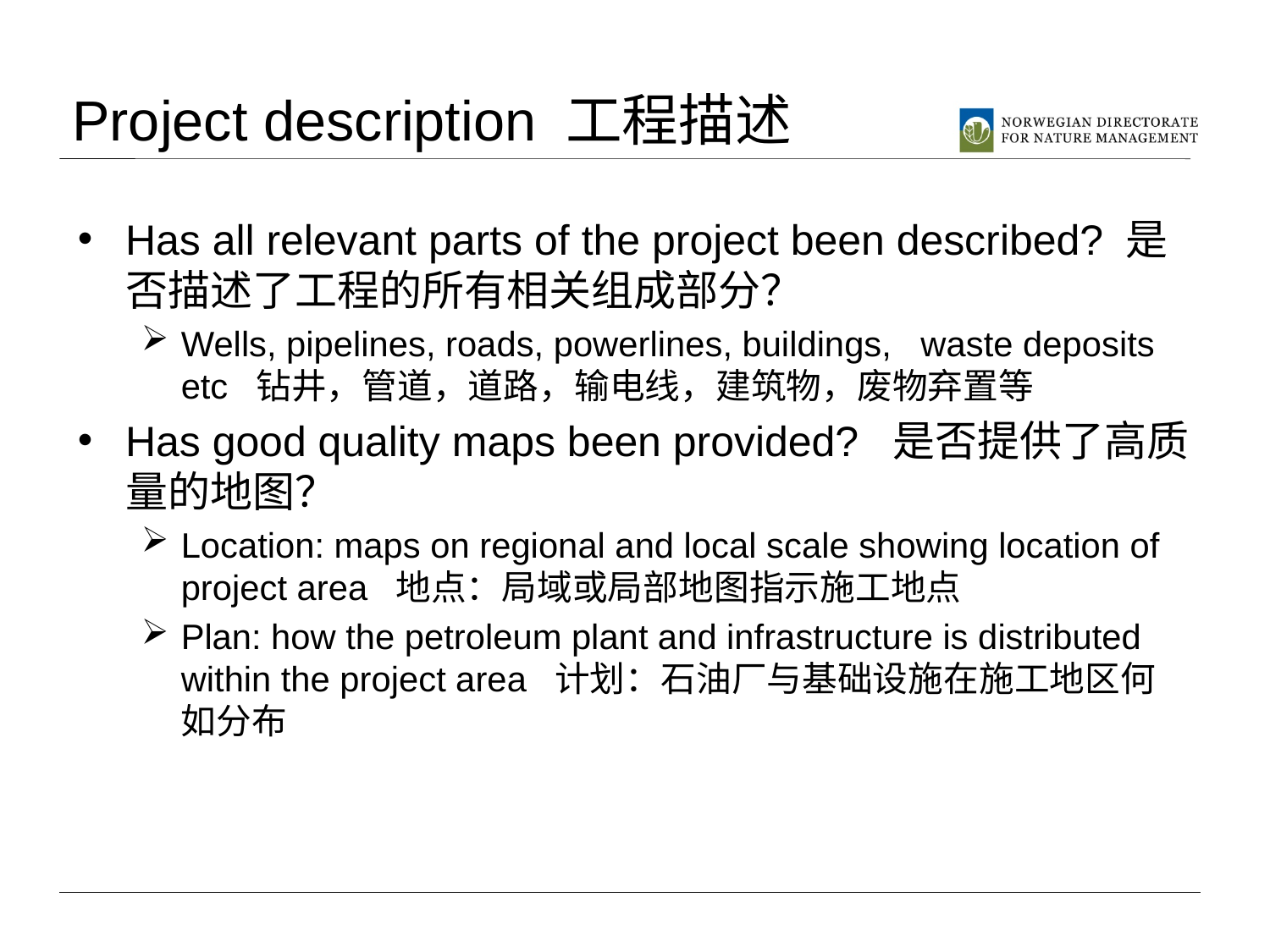

# Project description 工程描述
Has all relevant parts of the project been described? 是否描述了工程的所有相关组成部分？
Wells, pipelines, roads, powerlines, buildings,   waste deposits etc  钻井，管道，道路，输电线，建筑物，废物弃置等
Has good quality maps been provided?  是否提供了高质量的地图？
Location: maps on regional and local scale showing location of project area  地点：局域或局部地图指示施工地点
Plan: how the petroleum plant and infrastructure is distributed within the project area  计划：石油厂与基础设施在施工地区何如分布